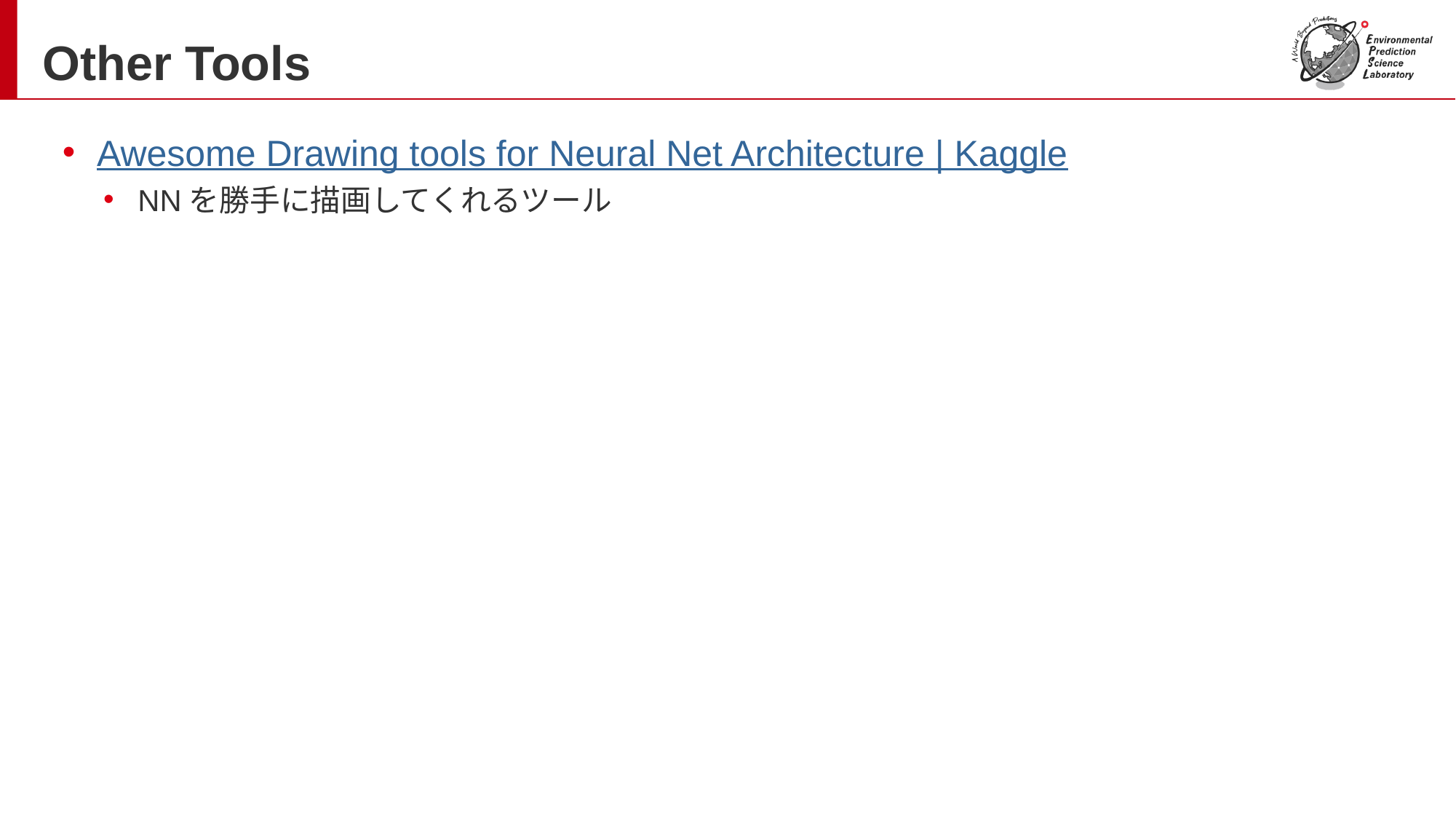

# Other Tools
Awesome Drawing tools for Neural Net Architecture | Kaggle
NNを勝手に描画してくれるツール